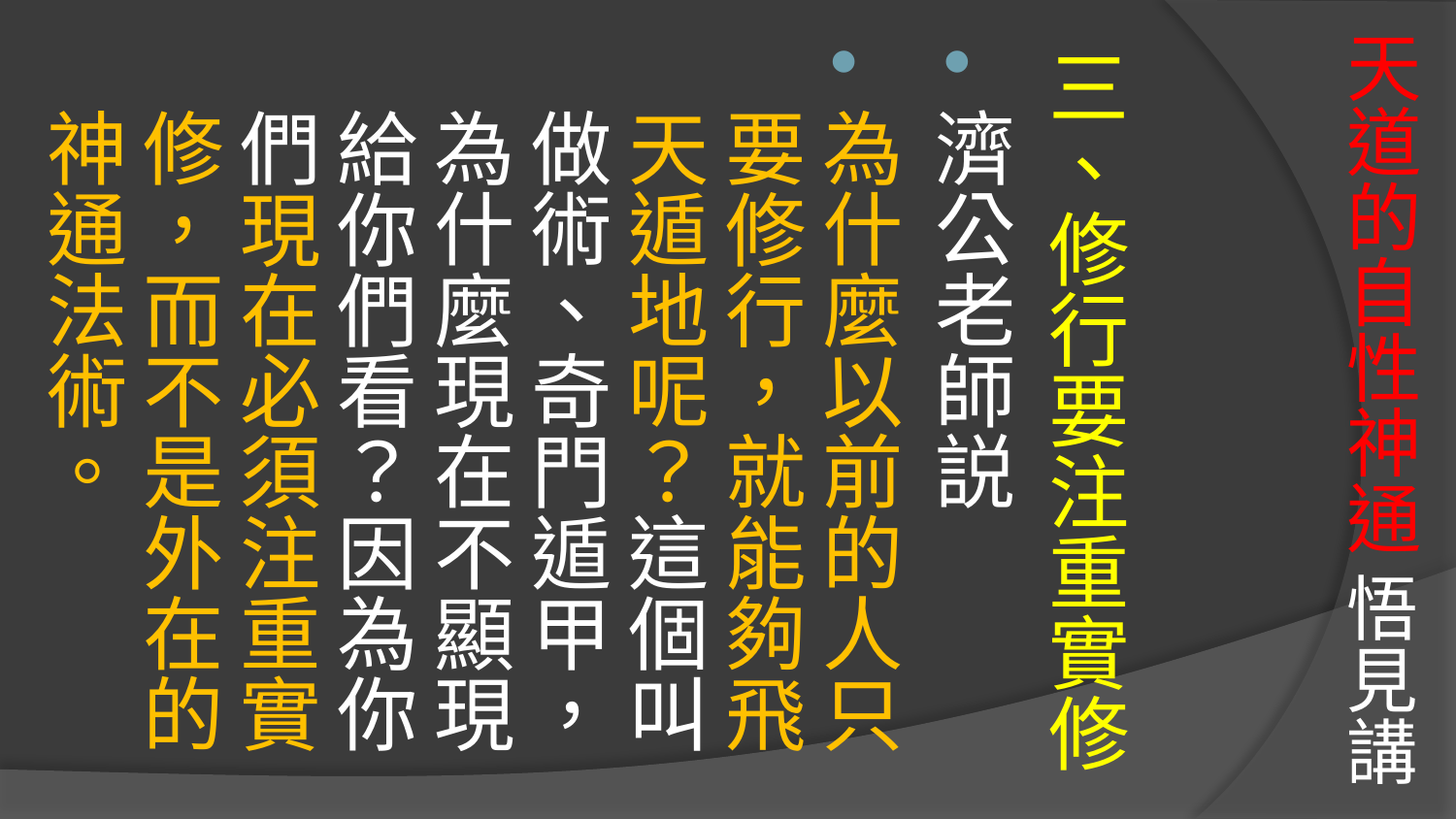

# 天道的自性神通 悟見講
三、修行要注重實修
濟公老師説
為什麼以前的人只要修行，就能夠飛天遁地呢？這個叫做術、奇門遁甲，為什麼現在不顯現給你們看？因為你們現在必須注重實修，而不是外在的神通法術。